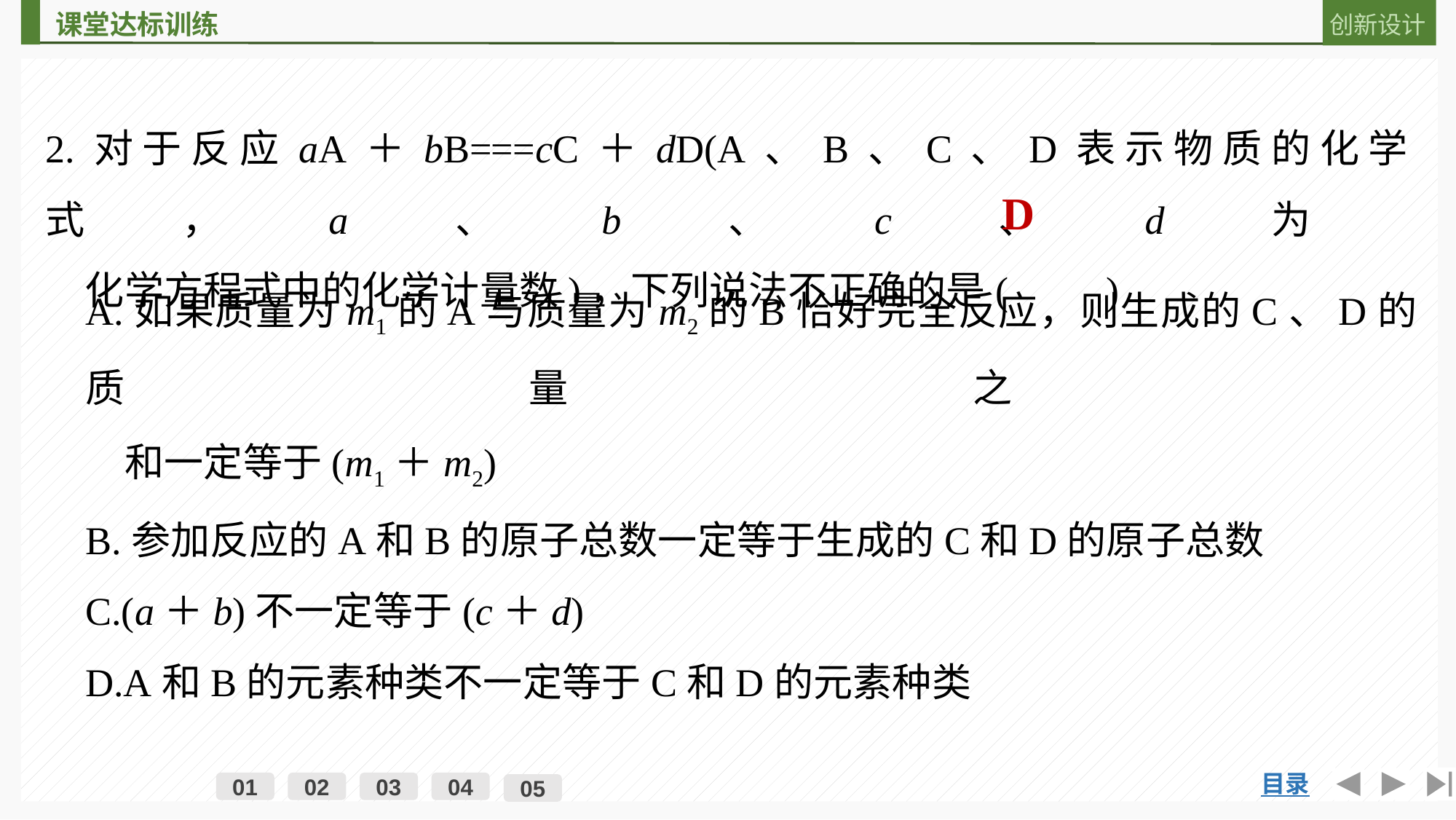

2.对于反应aA＋bB===cC＋dD(A、B、C、D表示物质的化学式，a、b、c、d为
　化学方程式中的化学计量数)，下列说法不正确的是(　　)
D
A.如果质量为m1的A与质量为m2的B恰好完全反应，则生成的C、D的质量之
　和一定等于(m1＋m2)
B.参加反应的A和B的原子总数一定等于生成的C和D的原子总数
C.(a＋b)不一定等于(c＋d)
D.A和B的元素种类不一定等于C和D的元素种类